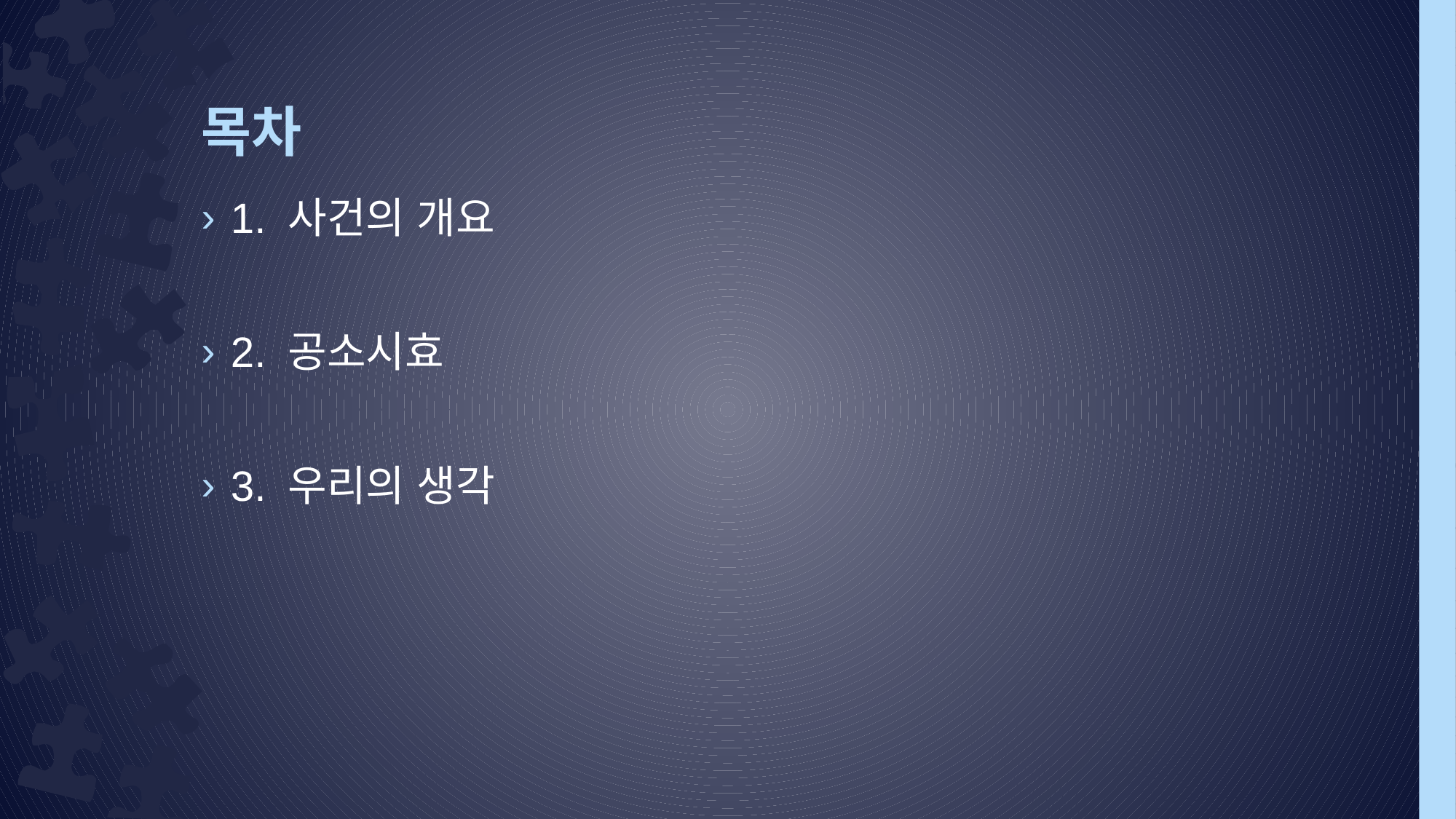

# 목차
1. 사건의 개요

2. 공소시효

3. 우리의 생각